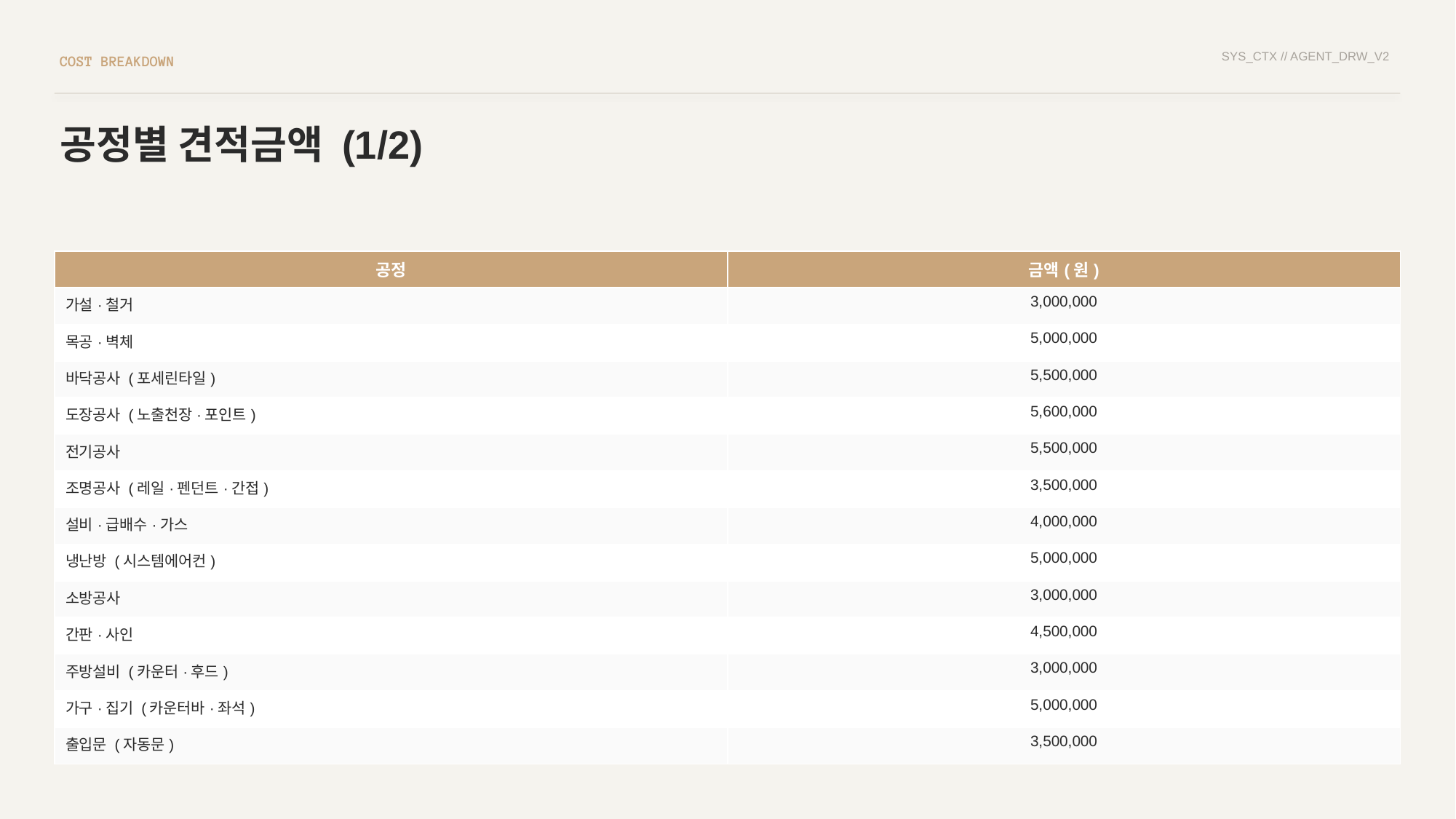

SYS_CTX // AGENT_DRW_V2
COST BREAKDOWN

공정별 견적금액 (1/2)
| 공정 | 금액(원) |
| --- | --- |
| 가설·철거 | 3,000,000 |
| 목공·벽체 | 5,000,000 |
| 바닥공사 (포세린타일) | 5,500,000 |
| 도장공사 (노출천장·포인트) | 5,600,000 |
| 전기공사 | 5,500,000 |
| 조명공사 (레일·펜던트·간접) | 3,500,000 |
| 설비·급배수·가스 | 4,000,000 |
| 냉난방 (시스템에어컨) | 5,000,000 |
| 소방공사 | 3,000,000 |
| 간판·사인 | 4,500,000 |
| 주방설비 (카운터·후드) | 3,000,000 |
| 가구·집기 (카운터바·좌석) | 5,000,000 |
| 출입문 (자동문) | 3,500,000 |